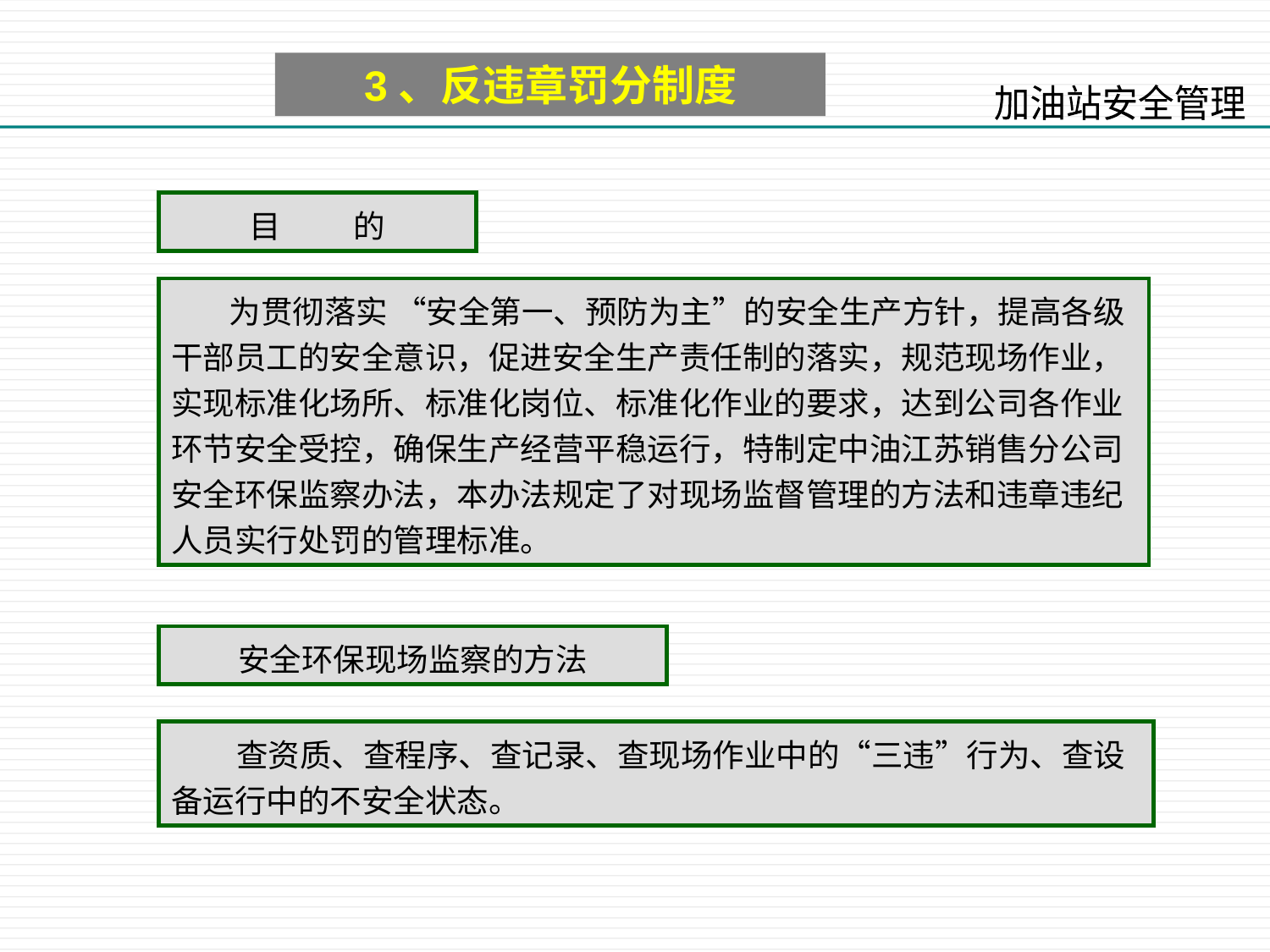

3、反违章罚分制度
目          的
       为贯彻落实 “安全第一、预防为主”的安全生产方针，提高各级干部员工的安全意识，促进安全生产责任制的落实，规范现场作业，实现标准化场所、标准化岗位、标准化作业的要求，达到公司各作业环节安全受控，确保生产经营平稳运行，特制定中油江苏销售分公司安全环保监察办法，本办法规定了对现场监督管理的方法和违章违纪人员实行处罚的管理标准。

安全环保现场监察的方法
        查资质、查程序、查记录、查现场作业中的“三违”行为、查设备运行中的不安全状态。